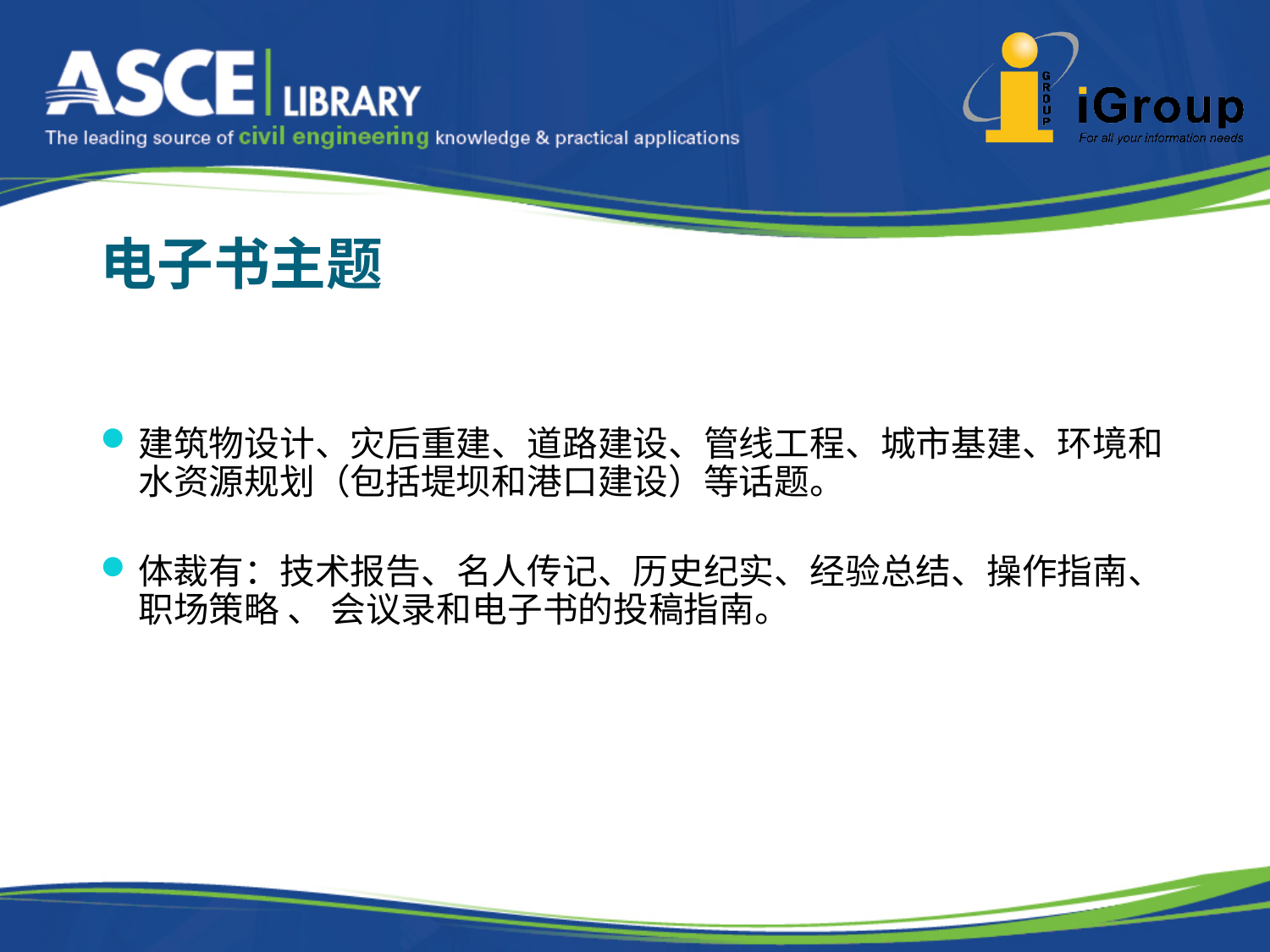

电子书主题

建筑物设计、灾后重建、道路建设、管线工程、城市基建、环境和水资源规划（包括堤坝和港口建设）等话题。

体裁有：技术报告、名人传记、历史纪实、经验总结、操作指南、职场策略 、 会议录和电子书的投稿指南。